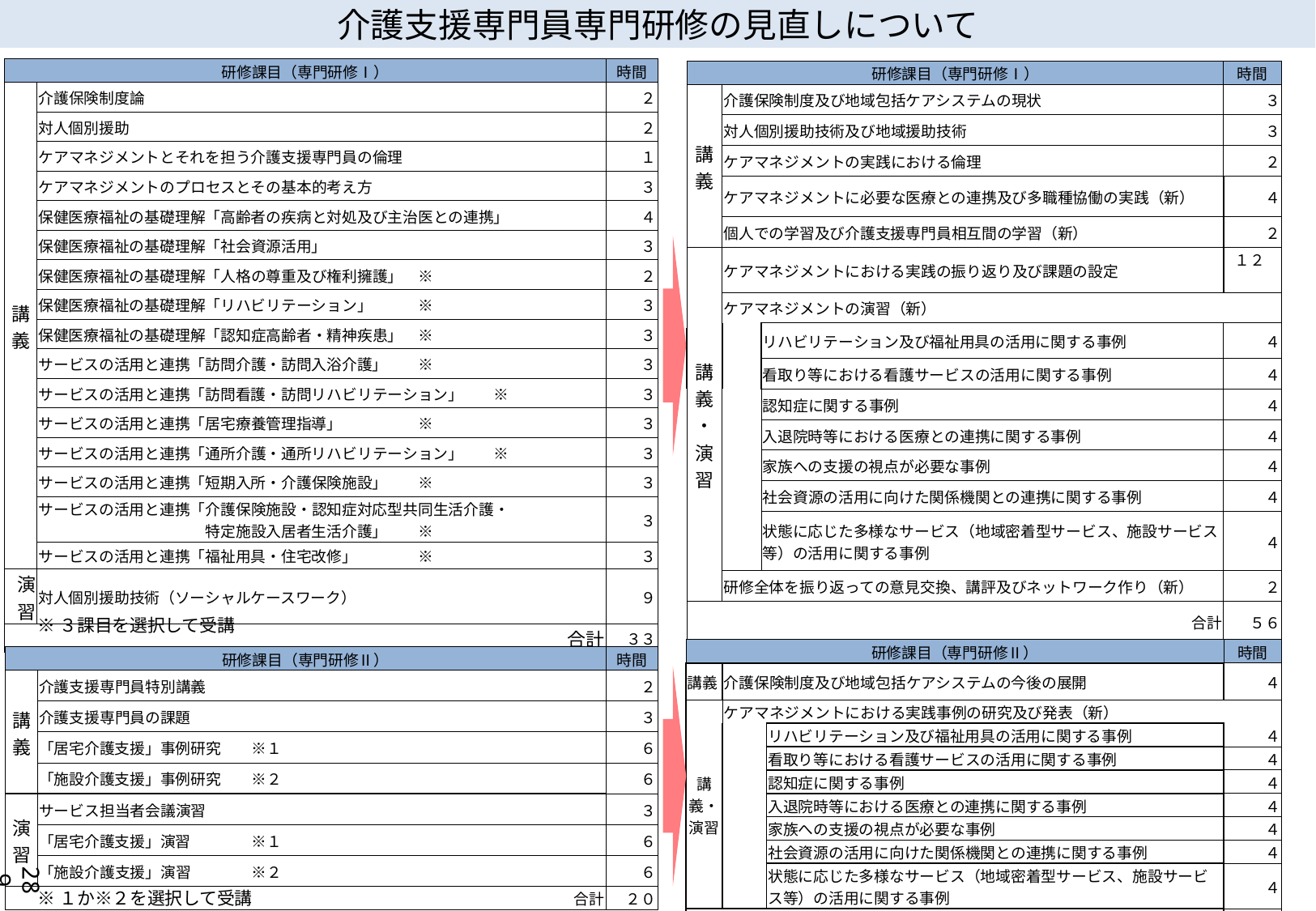

介護支援専門員専門研修の見直しについて
| 研修課目（専門研修Ⅰ） |  | 時間 |
| --- | --- | --- |
| 講義 | 介護保険制度論 | ２ |
|  | 対人個別援助 | ２ |
|  | ケアマネジメントとそれを担う介護支援専門員の倫理 | １ |
|  | ケアマネジメントのプロセスとその基本的考え方 | ３ |
|  | 保健医療福祉の基礎理解「高齢者の疾病と対処及び主治医との連携」 | ４ |
|  | 保健医療福祉の基礎理解「社会資源活用」 | ３ |
|  | 保健医療福祉の基礎理解「人格の尊重及び権利擁護」　※ | ２ |
|  | 保健医療福祉の基礎理解「リハビリテーション」　　　※ | ３ |
|  | 保健医療福祉の基礎理解「認知症高齢者・精神疾患」　※ | ３ |
|  | サービスの活用と連携「訪問介護・訪問入浴介護」　　※ | ３ |
|  | サービスの活用と連携「訪問看護・訪問リハビリテーション」　　※ | ３ |
|  | サービスの活用と連携「居宅療養管理指導」　　　　　※ | ３ |
|  | サービスの活用と連携「通所介護・通所リハビリテーション」　　※ | ３ |
|  | サービスの活用と連携「短期入所・介護保険施設」　　※ | ３ |
|  | サービスの活用と連携「介護保険施設・認知症対応型共同生活介護・ 　　　　　　　　　　　特定施設入居者生活介護」　　※ | ３ |
|  | サービスの活用と連携「福祉用具・住宅改修」　　　　※ | ３ |
| 演習 | 対人個別援助技術（ソーシャルケースワーク） | ９ |
| 合計 |  | ３３ |
|  | 研修課目（専門研修Ⅰ） |  |  | 時間 |
| --- | --- | --- | --- | --- |
|  | 講義 | 介護保険制度及び地域包括ケアシステムの現状 |  | ３ |
|  |  | 対人個別援助技術及び地域援助技術 |  | ３ |
|  |  | ケアマネジメントの実践における倫理 |  | ２ |
|  |  | ケアマネジメントに必要な医療との連携及び多職種協働の実践（新） |  | ４ |
|  |  | 個人での学習及び介護支援専門員相互間の学習（新） |  | ２ |
|  | 講義・演習 | ケアマネジメントにおける実践の振り返り及び課題の設定 |  | １２ |
|  |  | ケアマネジメントの演習（新） |  |  |
|  |  |  | リハビリテーション及び福祉用具の活用に関する事例 | ４ |
|  |  |  |  |  |
|  |  |  | 看取り等における看護サービスの活用に関する事例 | ４ |
|  |  |  | 認知症に関する事例 | ４ |
|  |  |  | 入退院時等における医療との連携に関する事例 | ４ |
|  |  |  | 家族への支援の視点が必要な事例 | ４ |
|  |  |  | 社会資源の活用に向けた関係機関との連携に関する事例 | ４ |
|  |  |  | 状態に応じた多様なサービス（地域密着型サービス、施設サービス等）の活用に関する事例 | ４ |
|  |  | 研修全体を振り返っての意見交換、講評及びネットワーク作り（新） |  | ２ |
|  | 合計 |  |  | ５６ |

※３課目を選択して受講
| 研修課目（専門研修Ⅱ） |  |  | 時間 |
| --- | --- | --- | --- |
| 講義 | 介護保険制度及び地域包括ケアシステムの今後の展開 |  | ４ |
| 講義・演習 | ケアマネジメントにおける実践事例の研究及び発表（新） |  |  |
|  |  | リハビリテーション及び福祉用具の活用に関する事例 | ４ |
|  |  | 看取り等における看護サービスの活用に関する事例 | ４ |
|  |  | 認知症に関する事例 | ４ |
|  |  | 入退院時等における医療との連携に関する事例 | ４ |
|  |  | 家族への支援の視点が必要な事例 | ４ |
|  |  | 社会資源の活用に向けた関係機関との連携に関する事例 | ４ |
|  |  | 状態に応じた多様なサービス（地域密着型サービス、施設サービス等）の活用に関する事例 | ４ |
| 合計 |  |  | ３２ |
| 研修課目（専門研修Ⅱ） |  | 時間 |
| --- | --- | --- |
| 講義 | 介護支援専門員特別講義 | ２ |
|  | 介護支援専門員の課題 | ３ |
|  | 「居宅介護支援」事例研究　　※１ | ６ |
|  | 「施設介護支援」事例研究　　※２ | ６ |
| 演習 | サービス担当者会議演習 | ３ |
|  | 「居宅介護支援」演習　　　　※１ | ６ |
|  | 「施設介護支援」演習　　　　※２ | ６ |
| 合計 |  | ２０ |

289
※１か※２を選択して受講